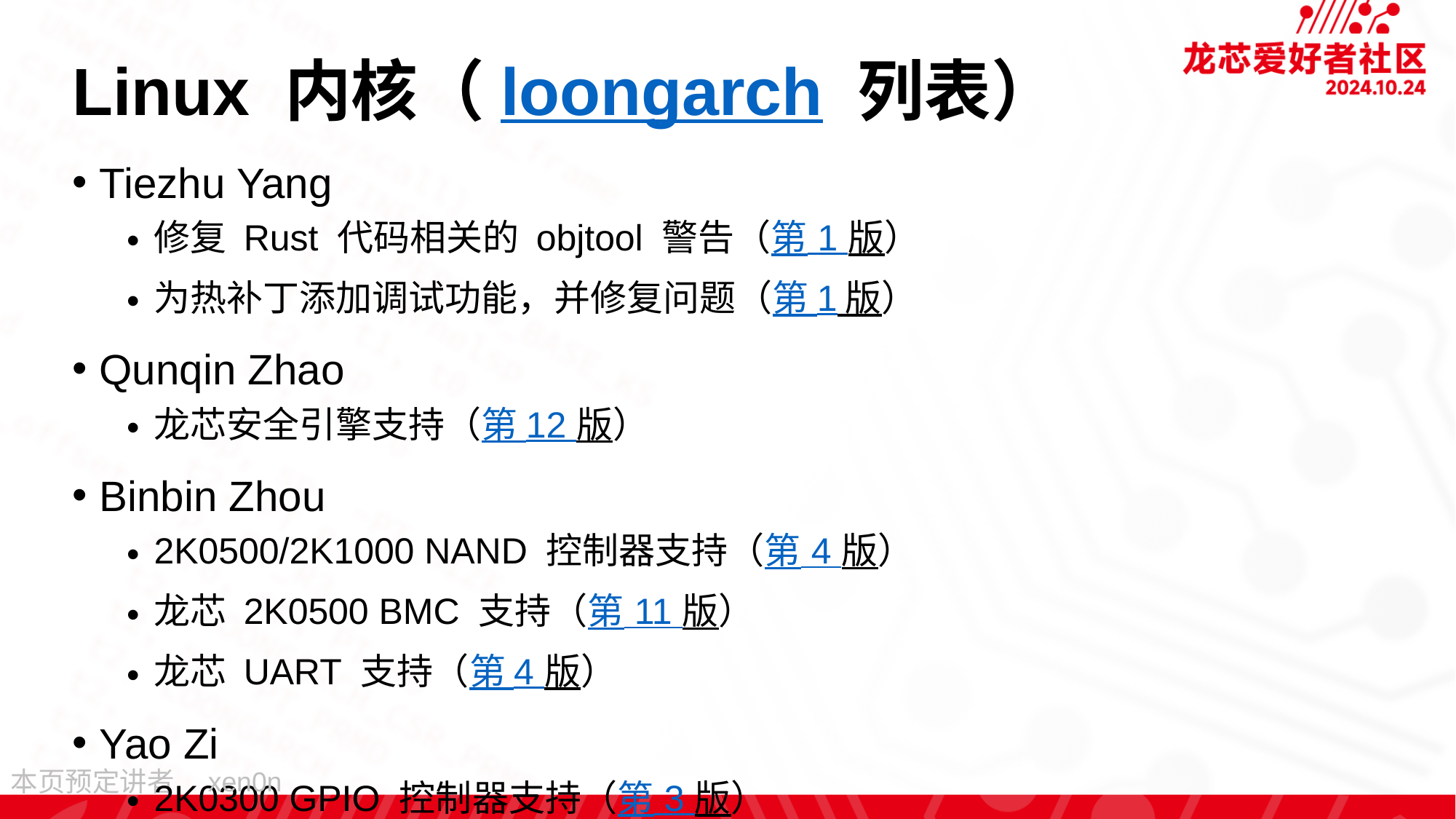

# Linux 内核（loongarch 列表）
Tiezhu Yang
修复 Rust 代码相关的 objtool 警告（第 1 版）
为热补丁添加调试功能，并修复问题（第 1 版）
Qunqin Zhao
龙芯安全引擎支持（第 12 版）
Binbin Zhou
2K0500/2K1000 NAND 控制器支持（第 4 版）
龙芯 2K0500 BMC 支持（第 11 版）
龙芯 UART 支持（第 4 版）
Yao Zi
2K0300 GPIO 控制器支持（第 3 版）
xen0n